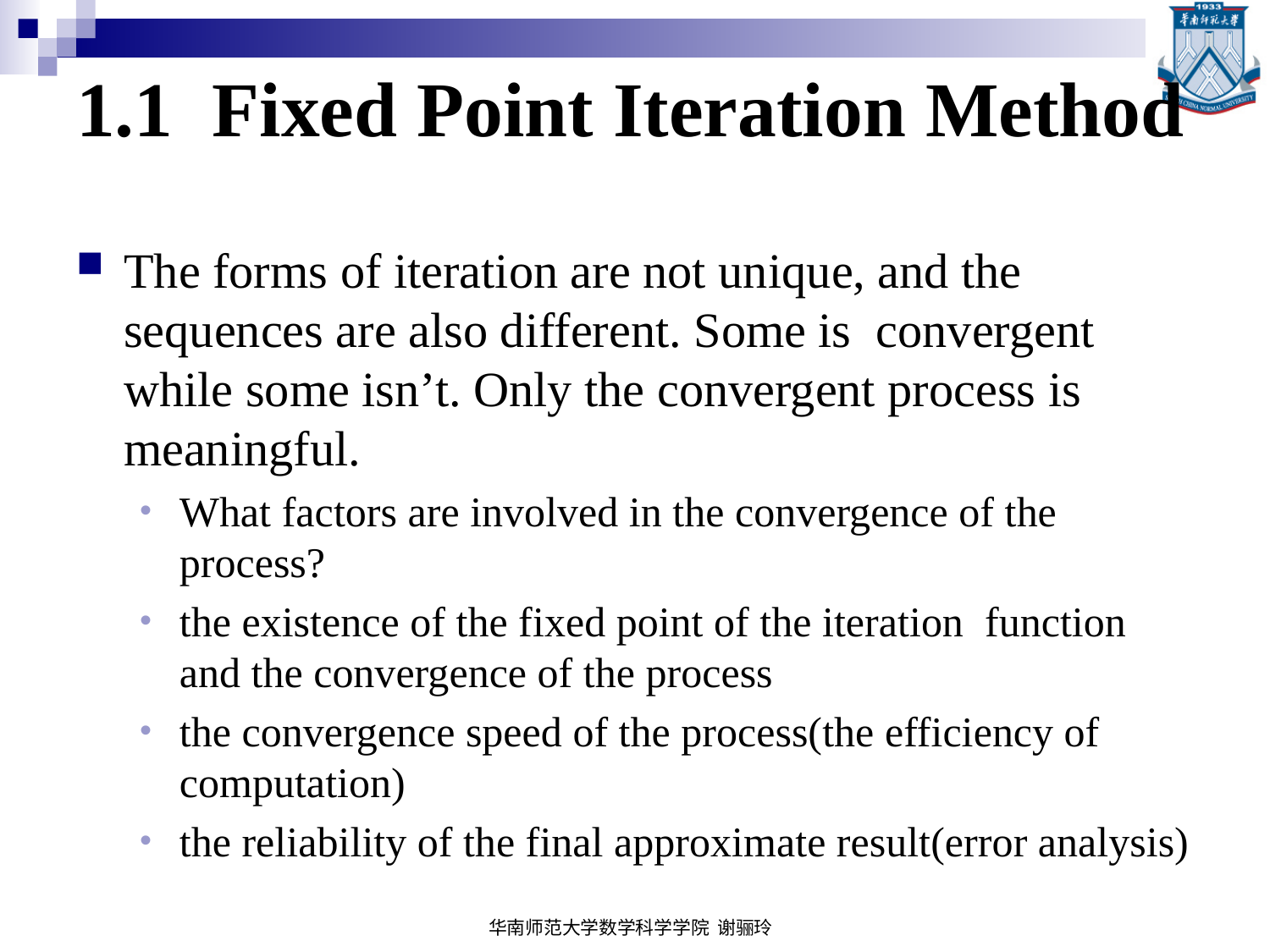

# 1.1  Fixed Point Iteration Method
The forms of iteration are not unique, and the sequences are also different. Some is  convergent while some isn’t. Only the convergent process is meaningful.
What factors are involved in the convergence of the process?
the existence of the fixed point of the iteration  function and the convergence of the process
the convergence speed of the process(the efficiency of computation)
the reliability of the final approximate result(error analysis)
华南师范大学数学科学学院  谢骊玲